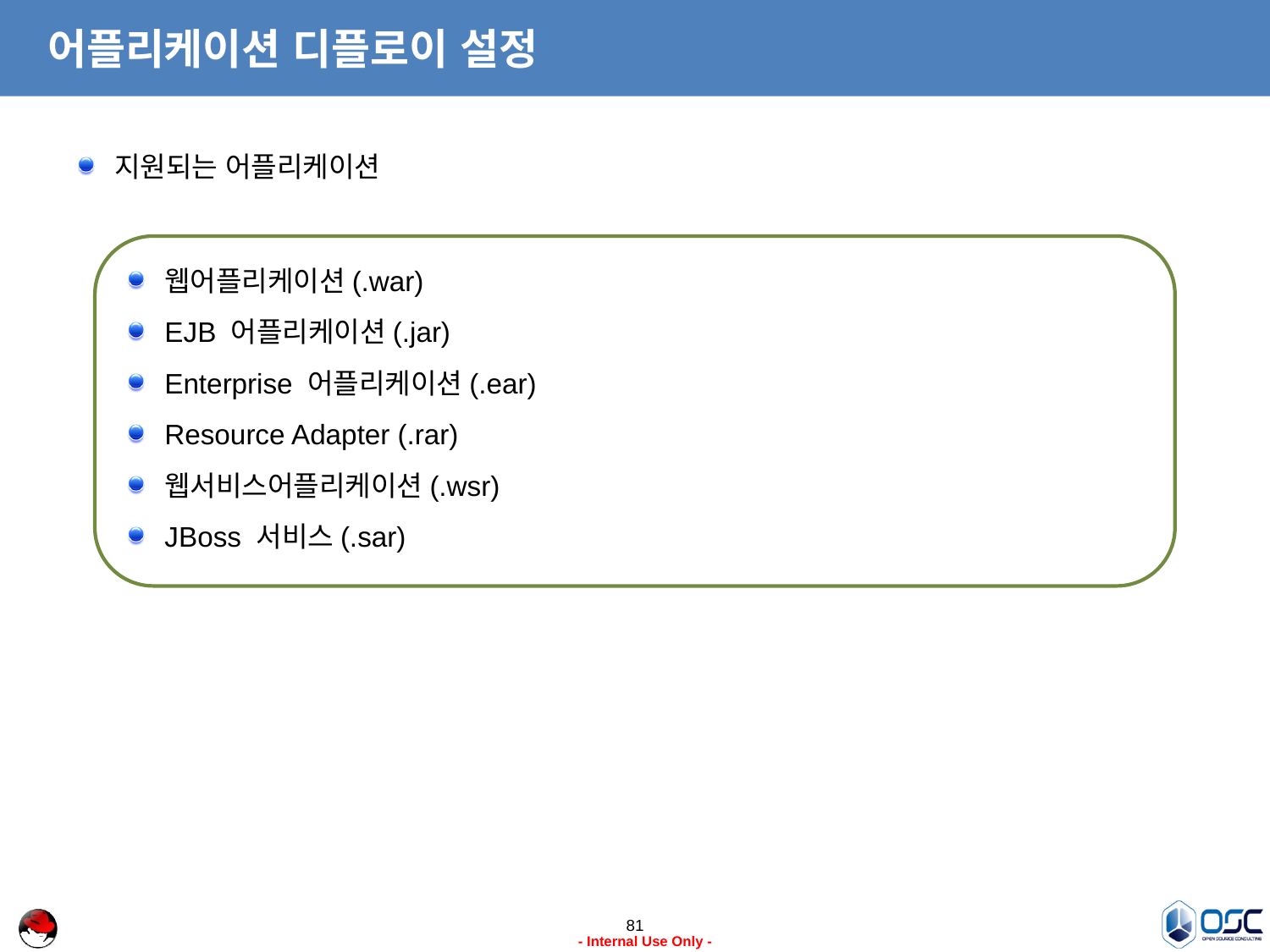

# 어플리케이션 디플로이 설정
지원되는 어플리케이션

웹어플리케이션(.war)
EJB 어플리케이션(.jar)
Enterprise 어플리케이션(.ear)
Resource Adapter (.rar)
웹서비스어플리케이션(.wsr)
JBoss 서비스(.sar)